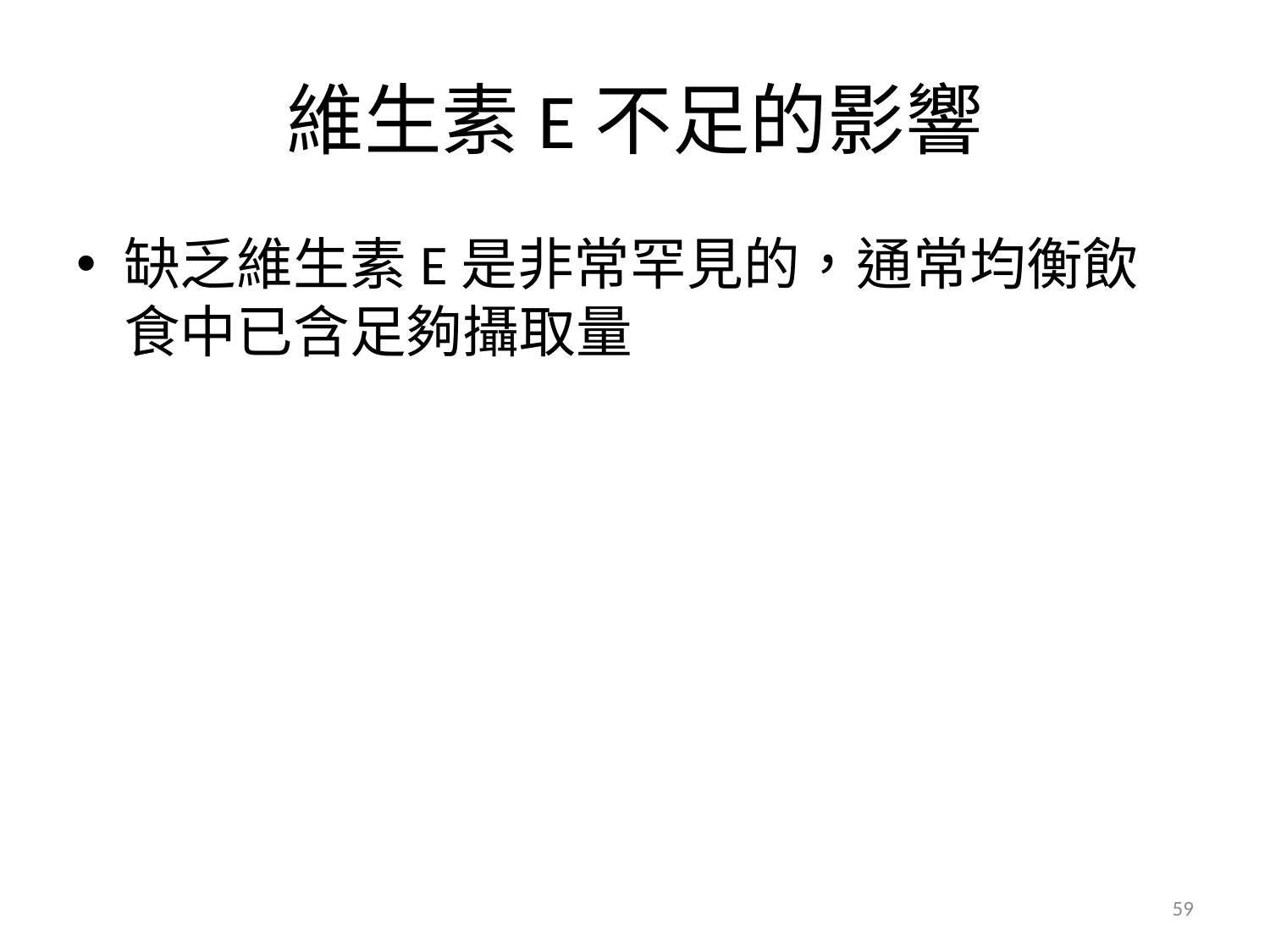

# 維生素E不足的影響
缺乏維生素E是非常罕見的，通常均衡飲食中已含足夠攝取量

59